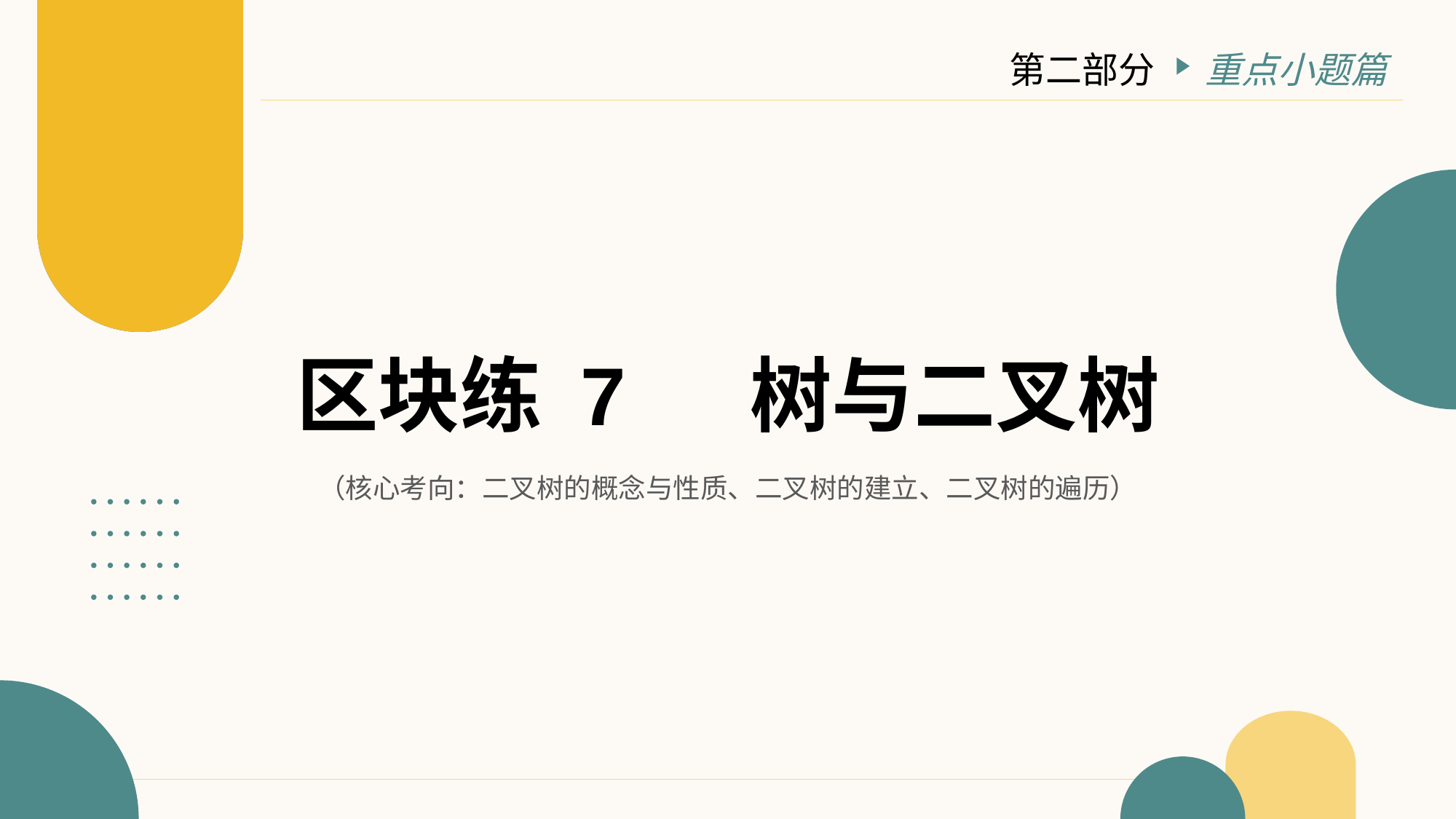

第二部分
重点小题篇

# 区块练 7 　树与二叉树
（核心考向：二叉树的概念与性质、二叉树的建立、二叉树的遍历）